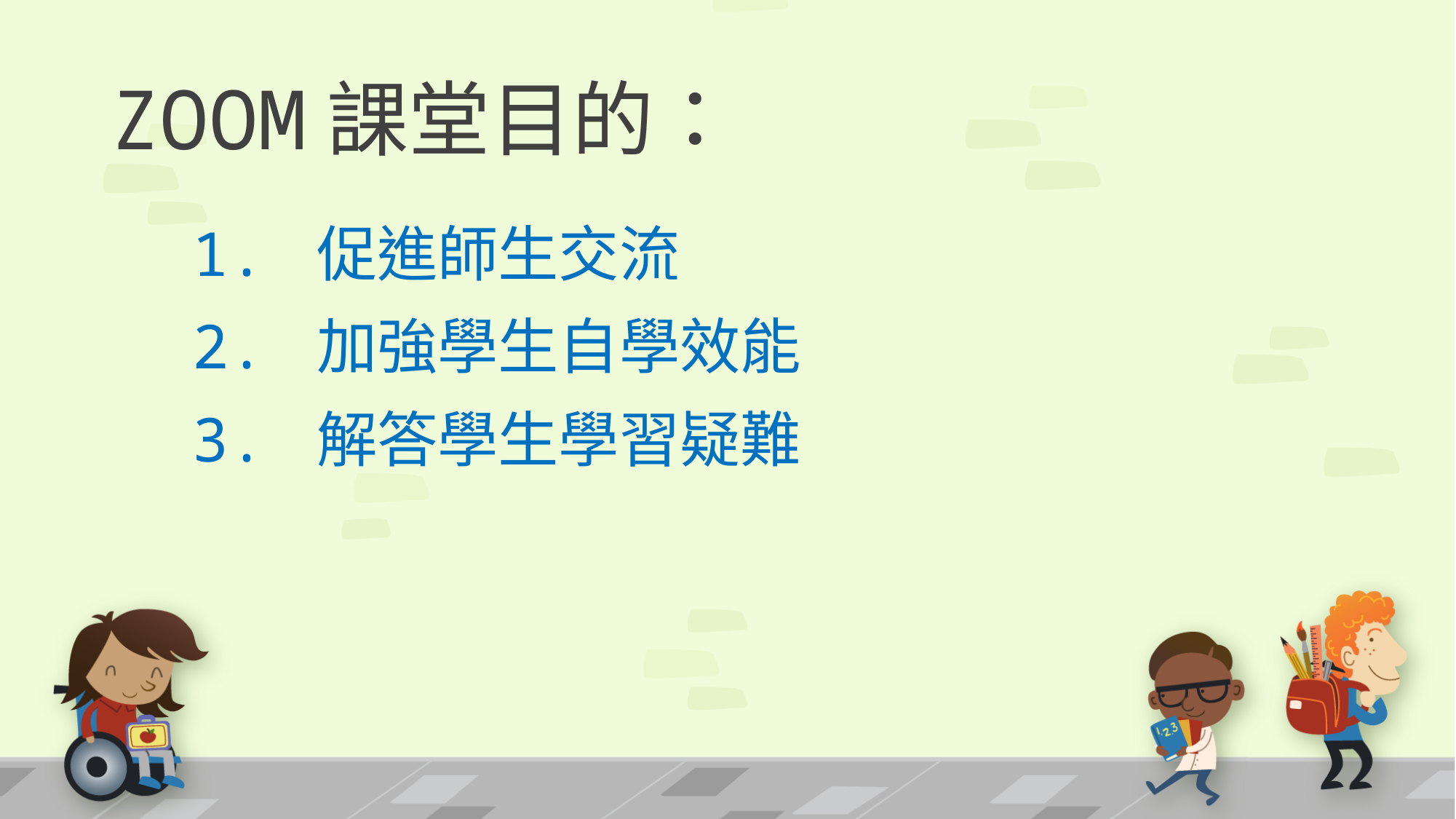

# ZOOM課堂目的：
1. 促進師生交流
2. 加強學生自學效能
3. 解答學生學習疑難